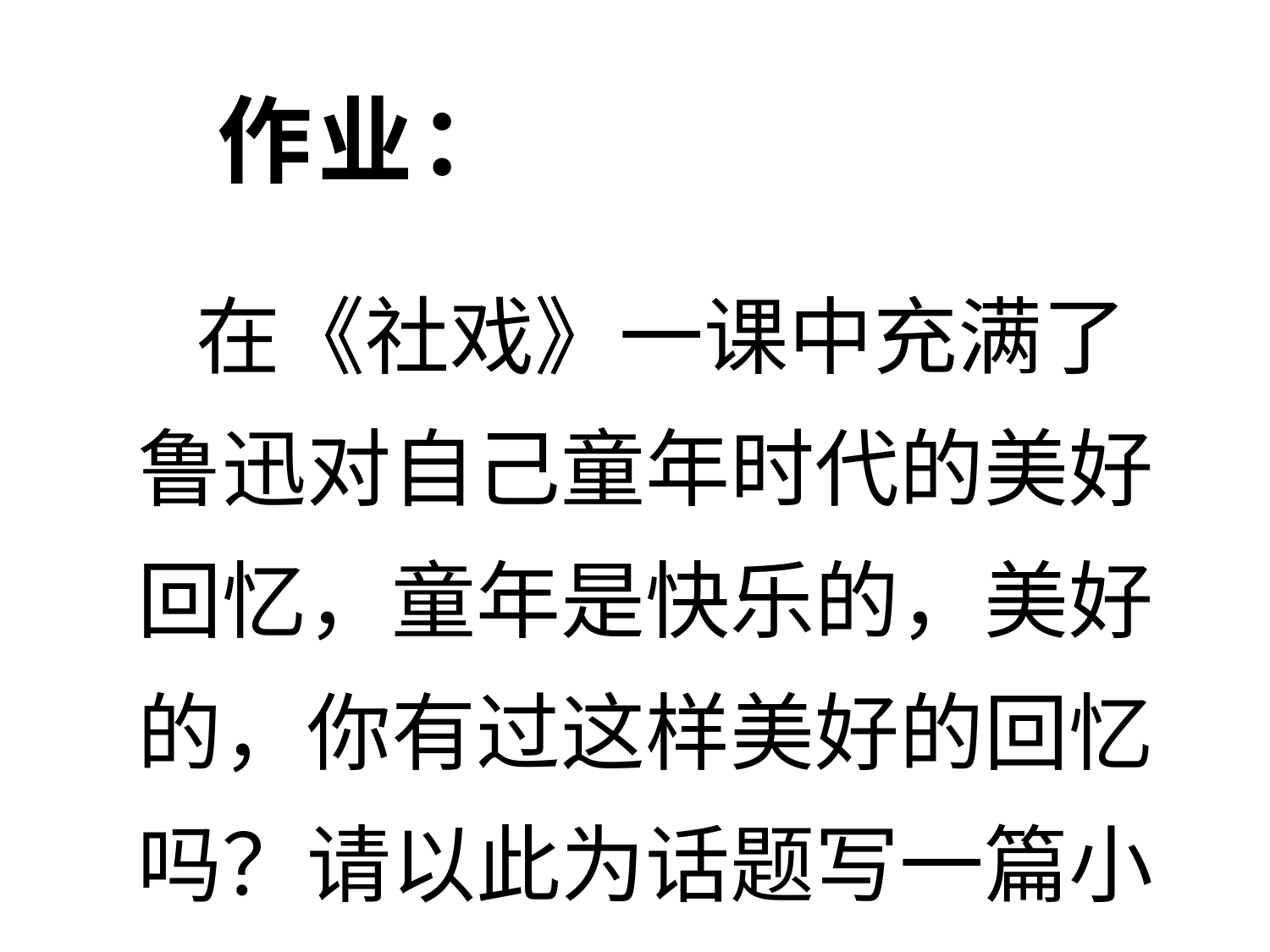

# 作业：
  在《社戏》一课中充满了鲁迅对自己童年时代的美好回忆，童年是快乐的，美好的，你有过这样美好的回忆吗？请以此为话题写一篇小短文。